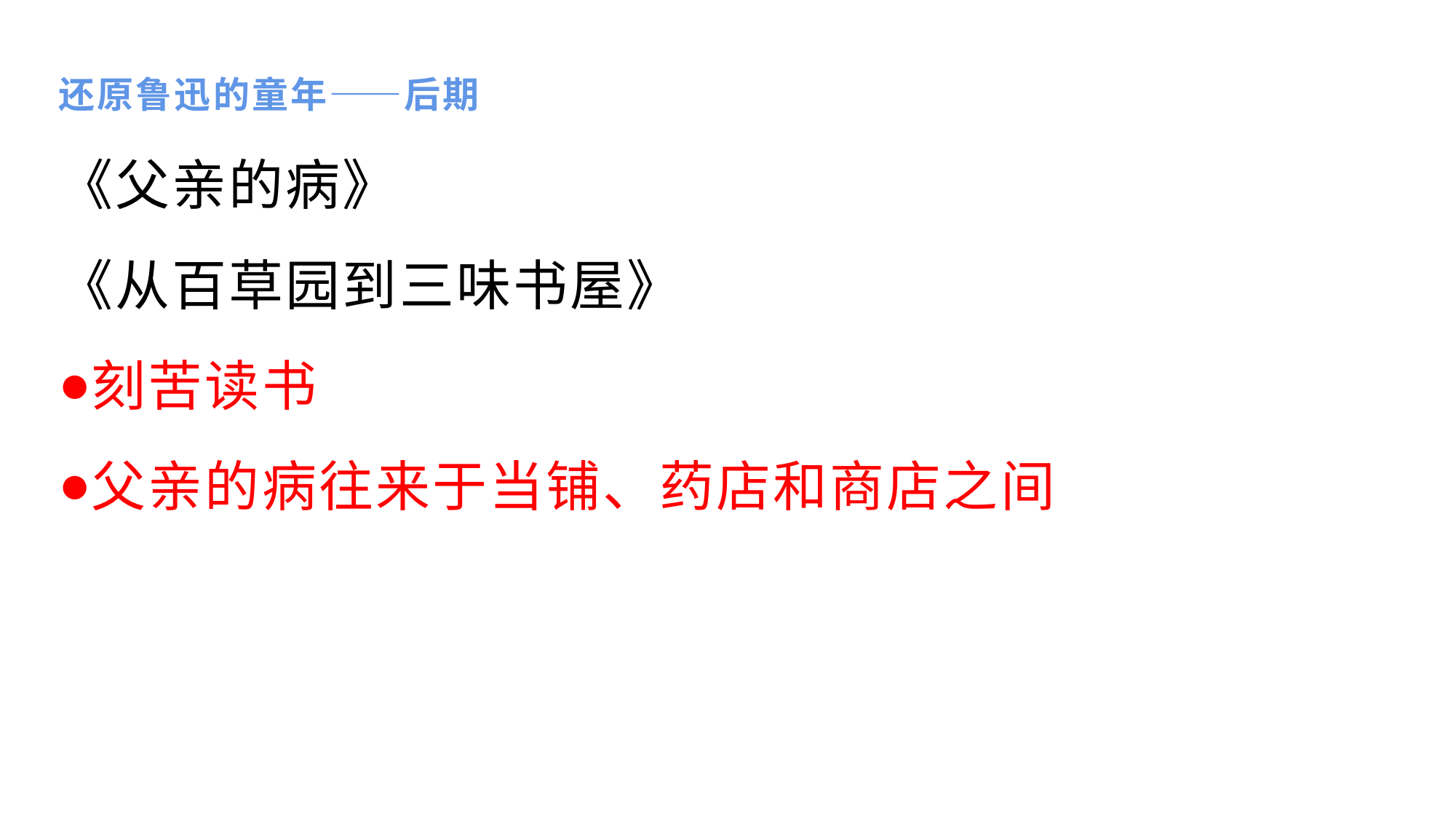

还原鲁迅的童年——后期
《父亲的病》
《从百草园到三味书屋》
刻苦读书
父亲的病往来于当铺、药店和商店之间